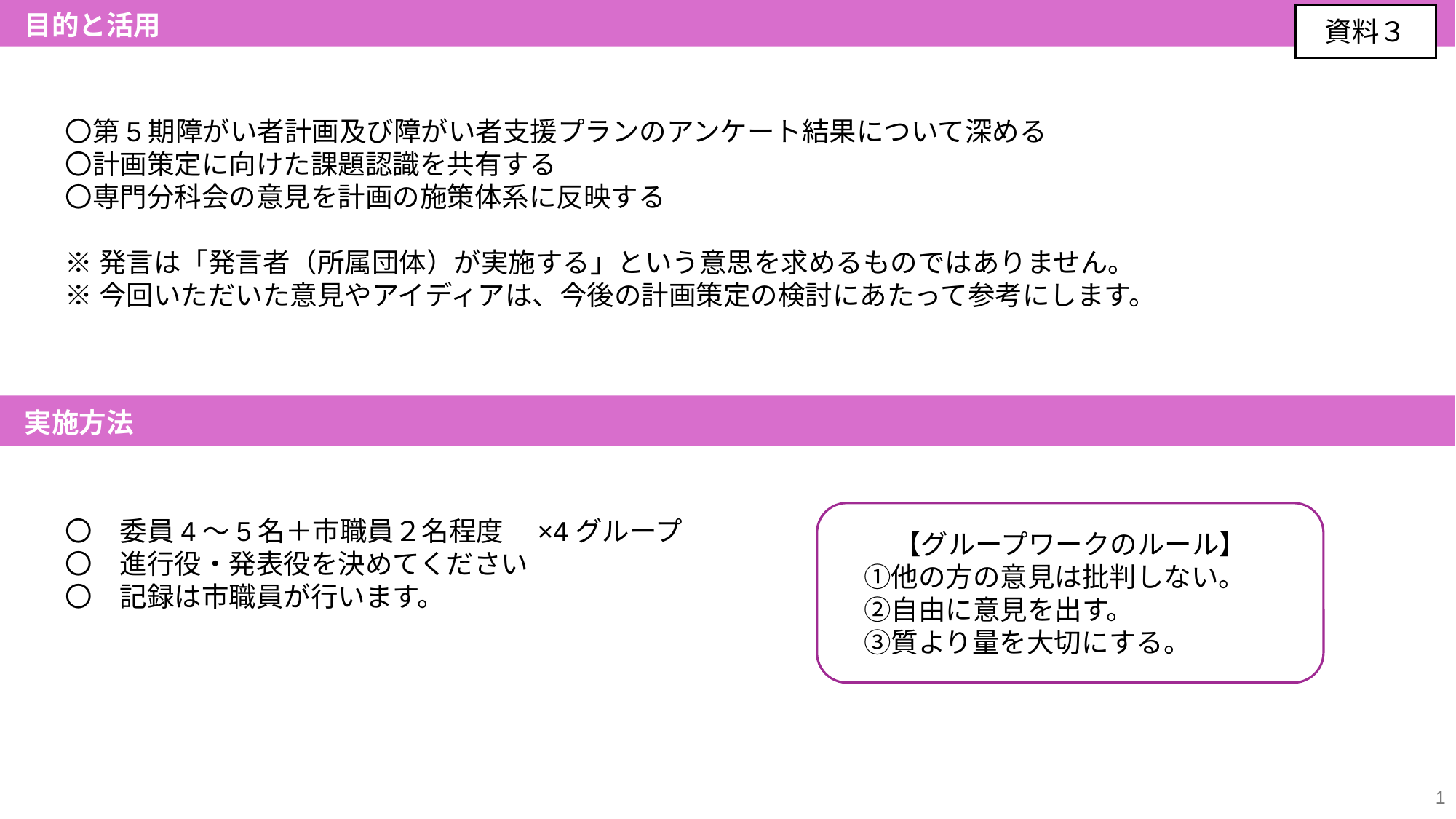

目的と活用
資料３

〇第5期障がい者計画及び障がい者支援プランのアンケート結果について深める
〇計画策定に向けた課題認識を共有する
〇専門分科会の意見を計画の施策体系に反映する

※発言は「発言者（所属団体）が実施する」という意思を求めるものではありません。
※今回いただいた意見やアイディアは、今後の計画策定の検討にあたって参考にします。

実施方法

【グループワークのルール】
　①他の方の意見は批判しない。
　②自由に意見を出す。
　③質より量を大切にする。
〇　委員4〜5名＋市職員２名程度　×4グループ
〇　進行役・発表役を決めてください
〇　記録は市職員が行います。
1